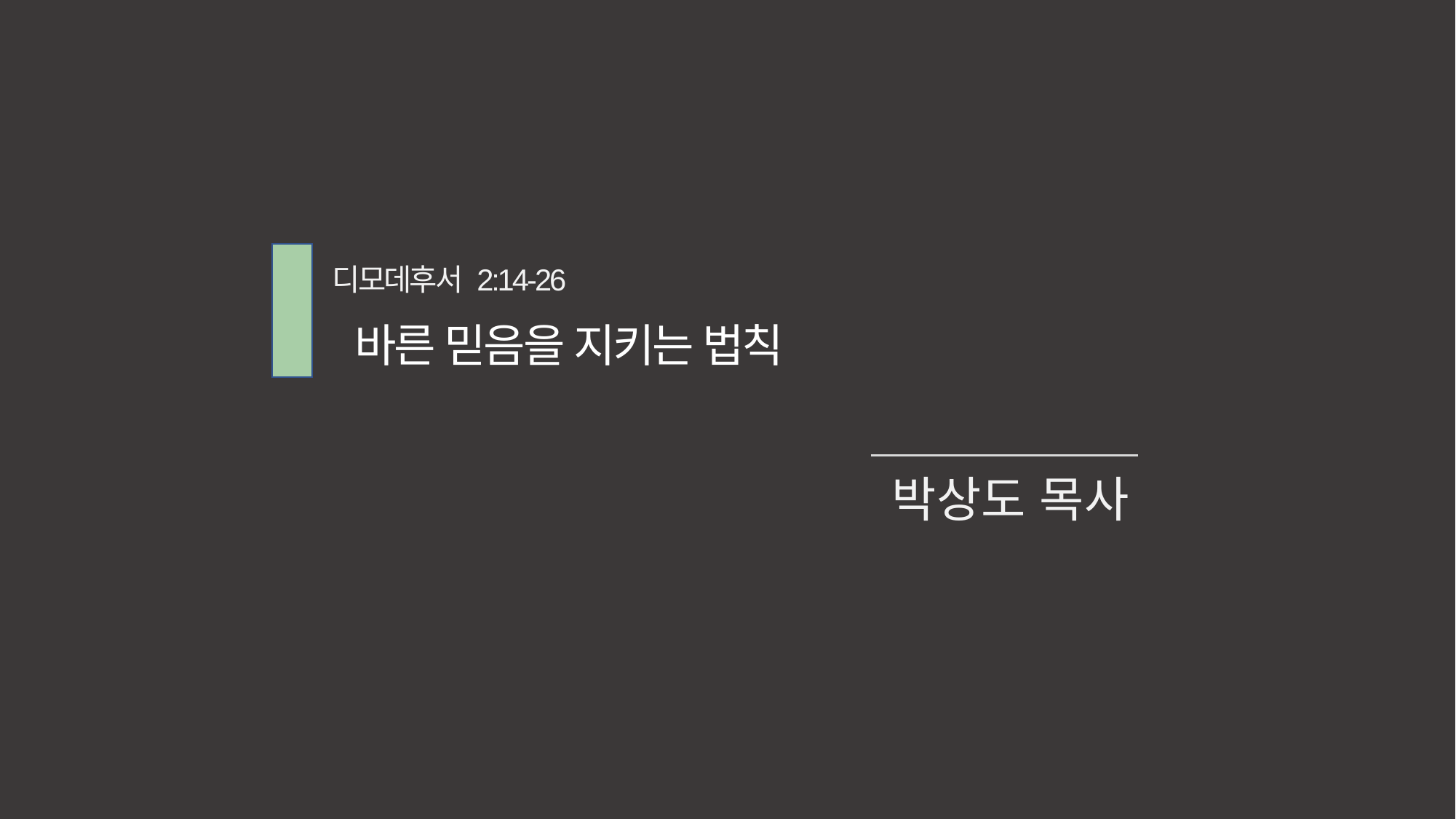

디모데후서 2:14-26
바른 믿음을 지키는 법칙
박상도 목사